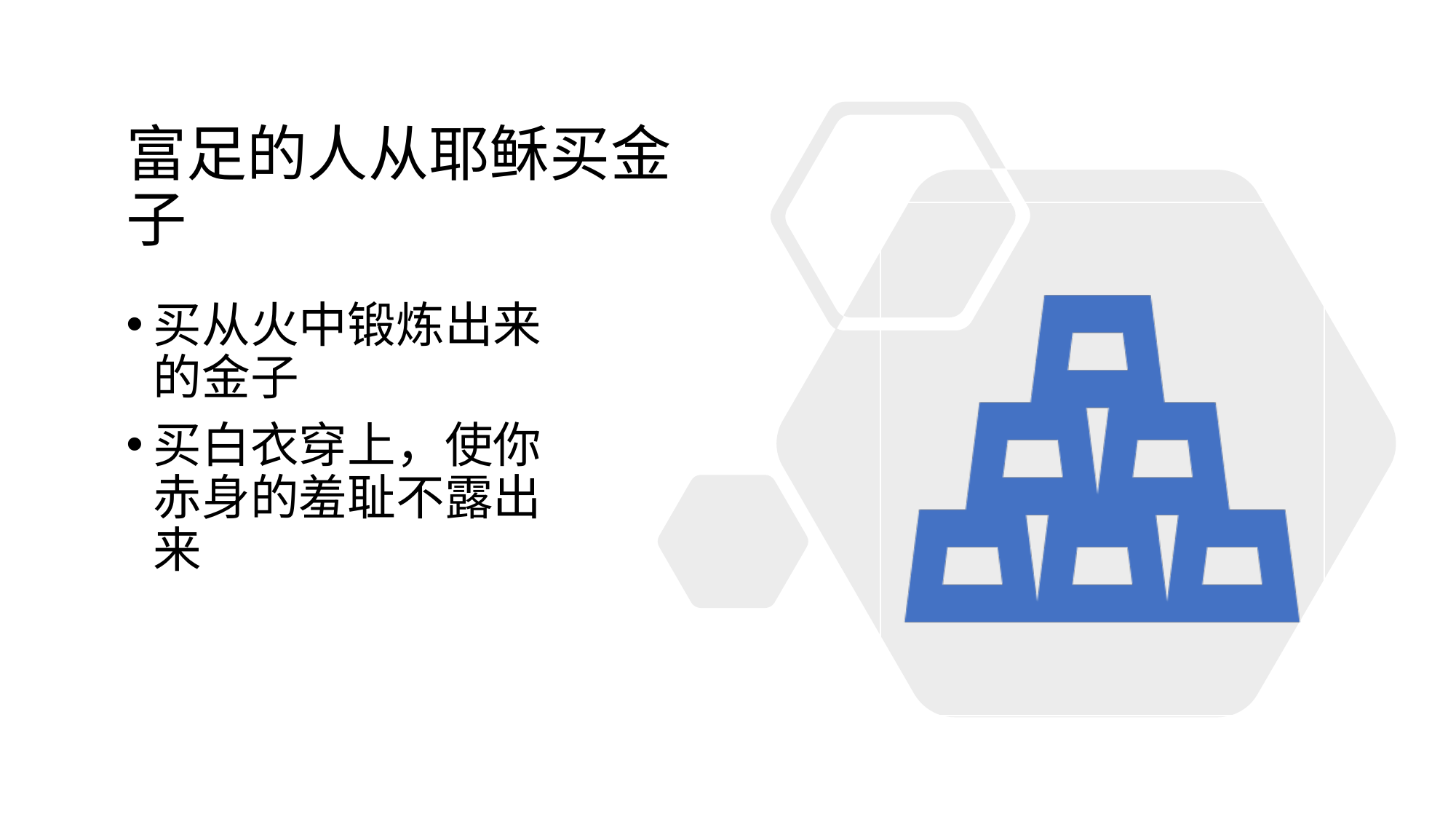

# 富足的人从耶稣买金子

买从火中锻炼出来的金子
买白衣穿上，使你赤身的羞耻不露出来